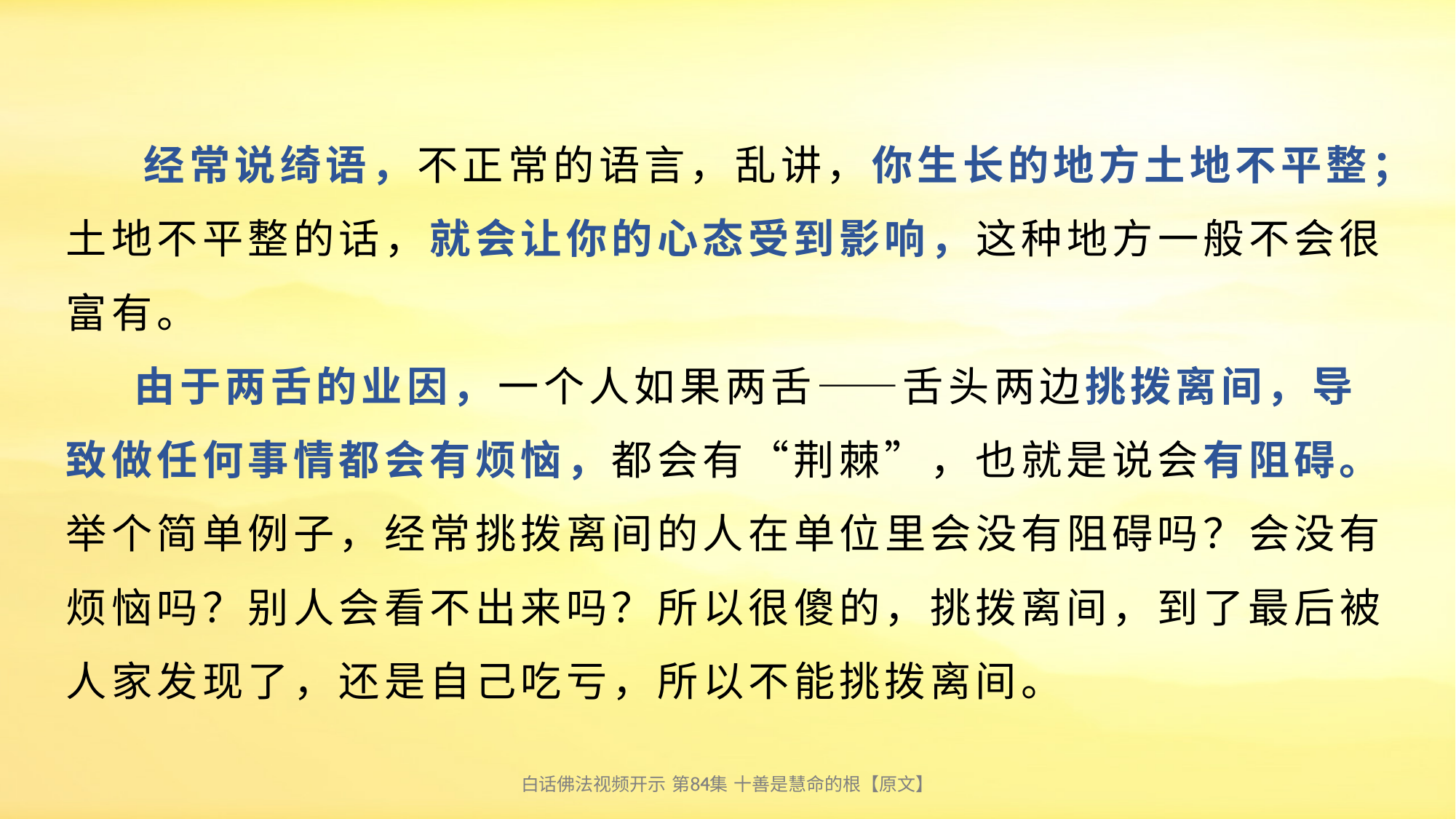

# 经常说绮语，不正常的语言，乱讲，你生长的地方土地不平整；土地不平整的话，就会让你的心态受到影响，这种地方一般不会很富有。 由于两舌的业因，一个人如果两舌——舌头两边挑拨离间，导致做任何事情都会有烦恼，都会有“荆棘”，也就是说会有阻碍。举个简单例子，经常挑拨离间的人在单位里会没有阻碍吗？会没有烦恼吗？别人会看不出来吗？所以很傻的，挑拨离间，到了最后被人家发现了，还是自己吃亏，所以不能挑拨离间。
白话佛法视频开示 第84集 十善是慧命的根【原文】